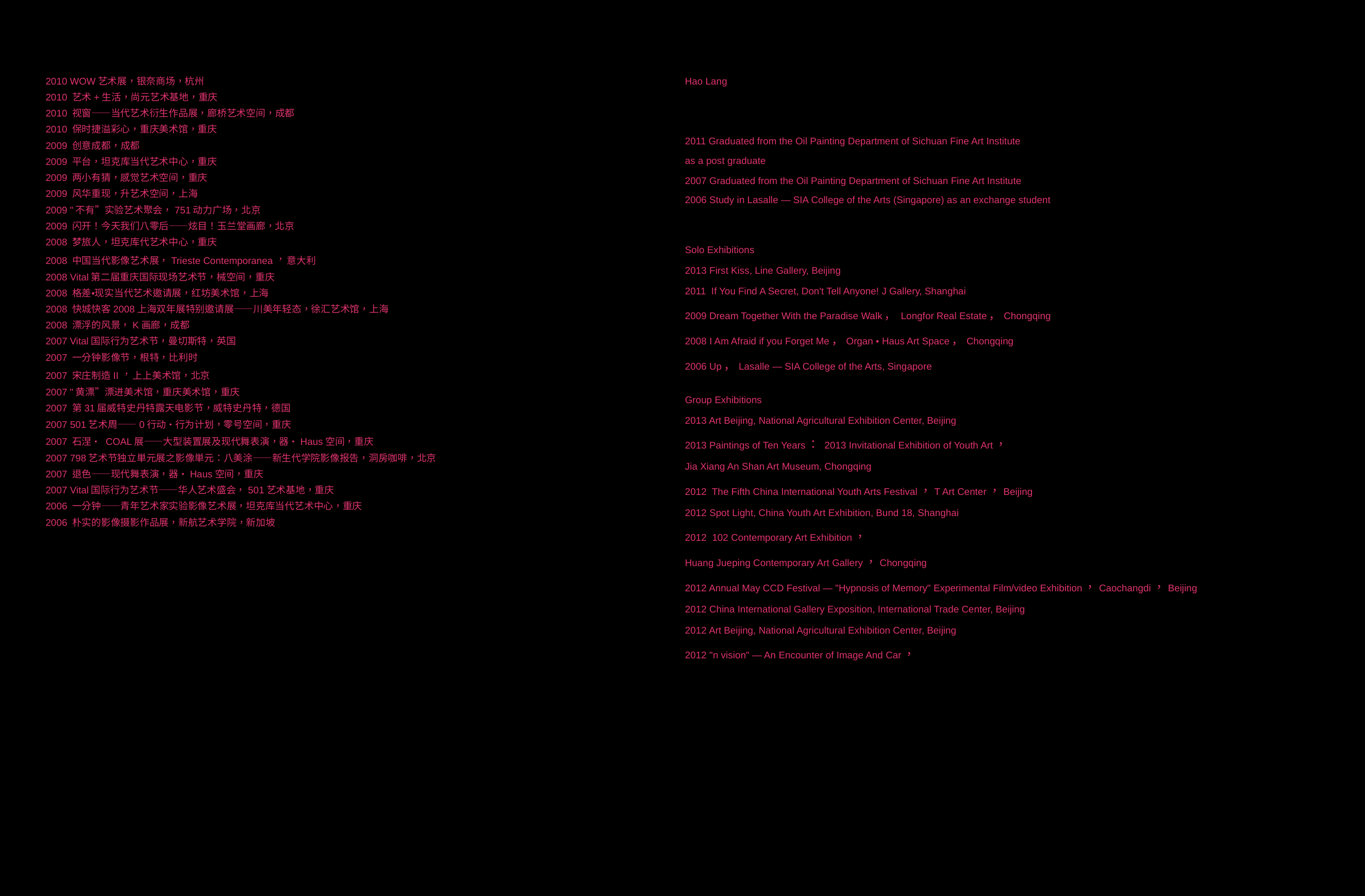

2010 WOW艺术展，银奈商场，杭州
2010 艺术+生活，尚元艺术基地，重庆
2010 视窗——当代艺术衍生作品展，廊桥艺术空间，成都
2010 保时捷溢彩心，重庆美术馆，重庆
2009 创意成都，成都
2009 平台，坦克库当代艺术中心，重庆
2009 两小有猜，感觉艺术空间，重庆
2009 风华重现，升艺术空间，上海
2009 "不有”实验艺术聚会，751动力广场，北京
2009 闪开！今天我们八零后——炫目！玉兰堂画廊，北京
2008 梦旅人，坦克库代艺术中心，重庆
2008 中国当代影像艺术展，Trieste Contemporanea，意大利
2008 Vital第二届重庆国际现场艺术节，械空间，重庆
2008 格差•现实当代艺术邀请展，红坊美术馆，上海
2008 快城快客2008上海双年展特别邀请展——川美年轻态，徐汇艺术馆，上海
2008 漂浮的风景，K画廊，成都
2007 Vital国际行为艺术节，曼切斯特，英国
2007 一分钟影像节，根特，比利时
2007 宋庄制造II，上上美术馆，北京
2007 "黄漂”漂进美术馆，重庆美术馆，重庆
2007 第31届威特史丹特露天电影节，威特史丹特，德国
2007 501艺术周——0行动•行为计划，零号空间，重庆
2007 石涅• COAL展——大型装置展及现代舞表演，器・Haus空间，重庆
2007 798艺术节独立単元展之影像単元：八美涂——新生代学院影像报告，洞房咖啡，北京
2007 退色——现代舞表演，器・Haus空间，重庆
2007 Vital国际行为艺术节——华人艺术盛会，501艺术基地，重庆
2006 一分钟——青年艺术家实验影像艺术展，坦克库当代艺术中心，重庆
2006 朴实的影像摄影作品展，新航艺术学院，新加坡
Hao Lang
2011 Graduated from the Oil Painting Department of Sichuan Fine Art Institute
as a post graduate
2007 Graduated from the Oil Painting Department of Sichuan Fine Art Institute
2006 Study in Lasalle — SIA College of the Arts (Singapore) as an exchange student
Solo Exhibitions
2013 First Kiss, Line Gallery, Beijing
2011  If You Find A Secret, Don't Tell Anyone! J Gallery, Shanghai
2009 Dream Together With the Paradise Walk， Longfor Real Estate，Chongqing
2008 I Am Afraid if you Forget Me，Organ • Haus Art Space，Chongqing
2006 Up，Lasalle — SIA College of the Arts, Singapore
Group Exhibitions
2013 Art Beijing, National Agricultural Exhibition Center, Beijing
2013 Paintings of Ten Years： 2013 Invitational Exhibition of Youth Art，
Jia Xiang An Shan Art Museum, Chongqing
2012  The Fifth China International Youth Arts Festival，T Art Center，Beijing
2012 Spot Light, China Youth Art Exhibition, Bund 18, Shanghai
2012  102 Contemporary Art Exhibition，
Huang Jueping Contemporary Art Gallery，Chongqing
2012 Annual May CCD Festival — "Hypnosis of Memory" Experimental Film/video Exhibition，Caochangdi，Beijing
2012 China International Gallery Exposition, International Trade Center, Beijing
2012 Art Beijing, National Agricultural Exhibition Center, Beijing
2012 "n vision" — An Encounter of Image And Car，